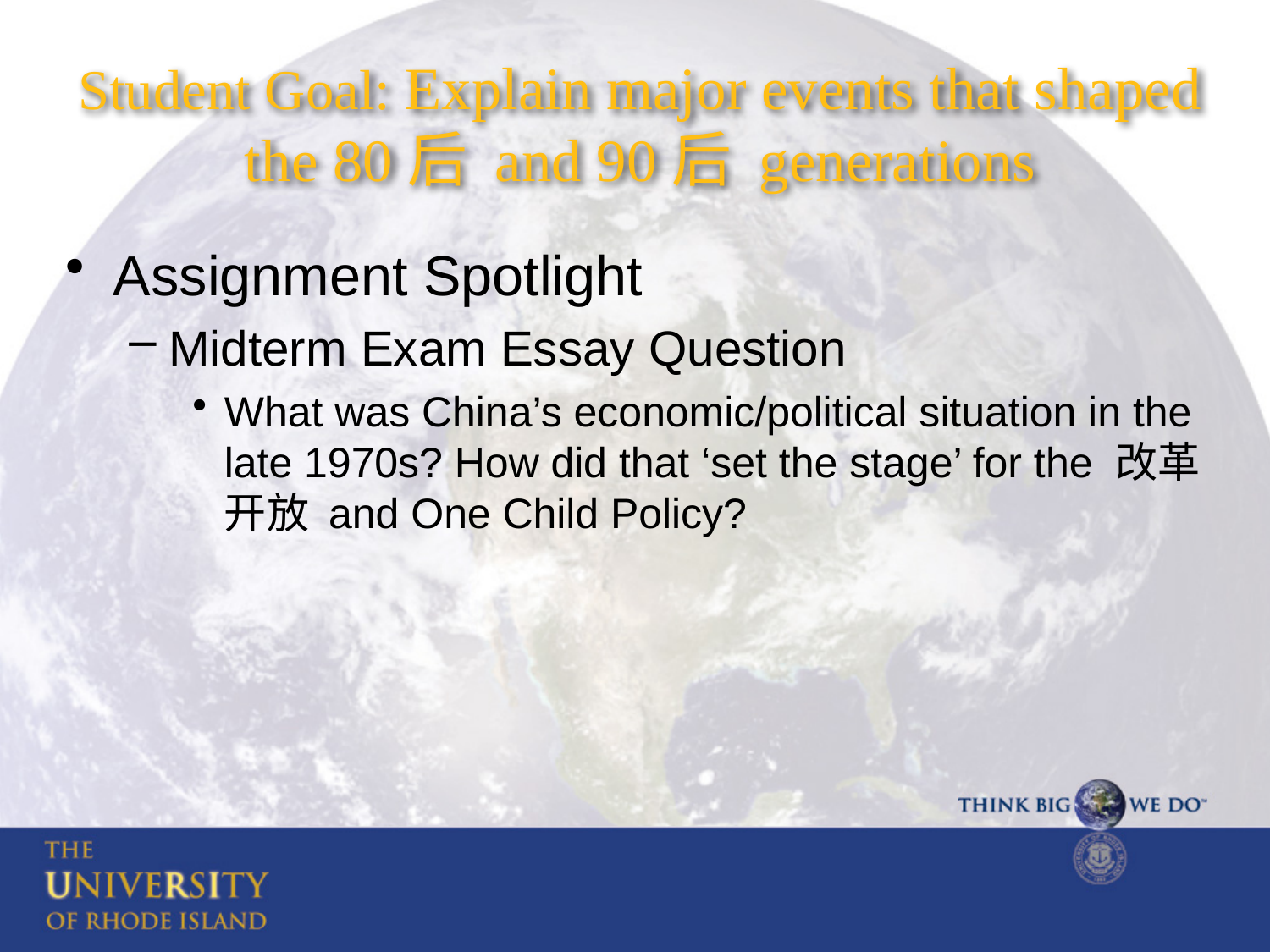

# Student Goal: Explain major events that shaped the 80后 and 90后 generations
Assignment Spotlight
Midterm Exam Essay Question
What was China’s economic/political situation in the late 1970s? How did that ‘set the stage’ for the 改革开放 and One Child Policy?